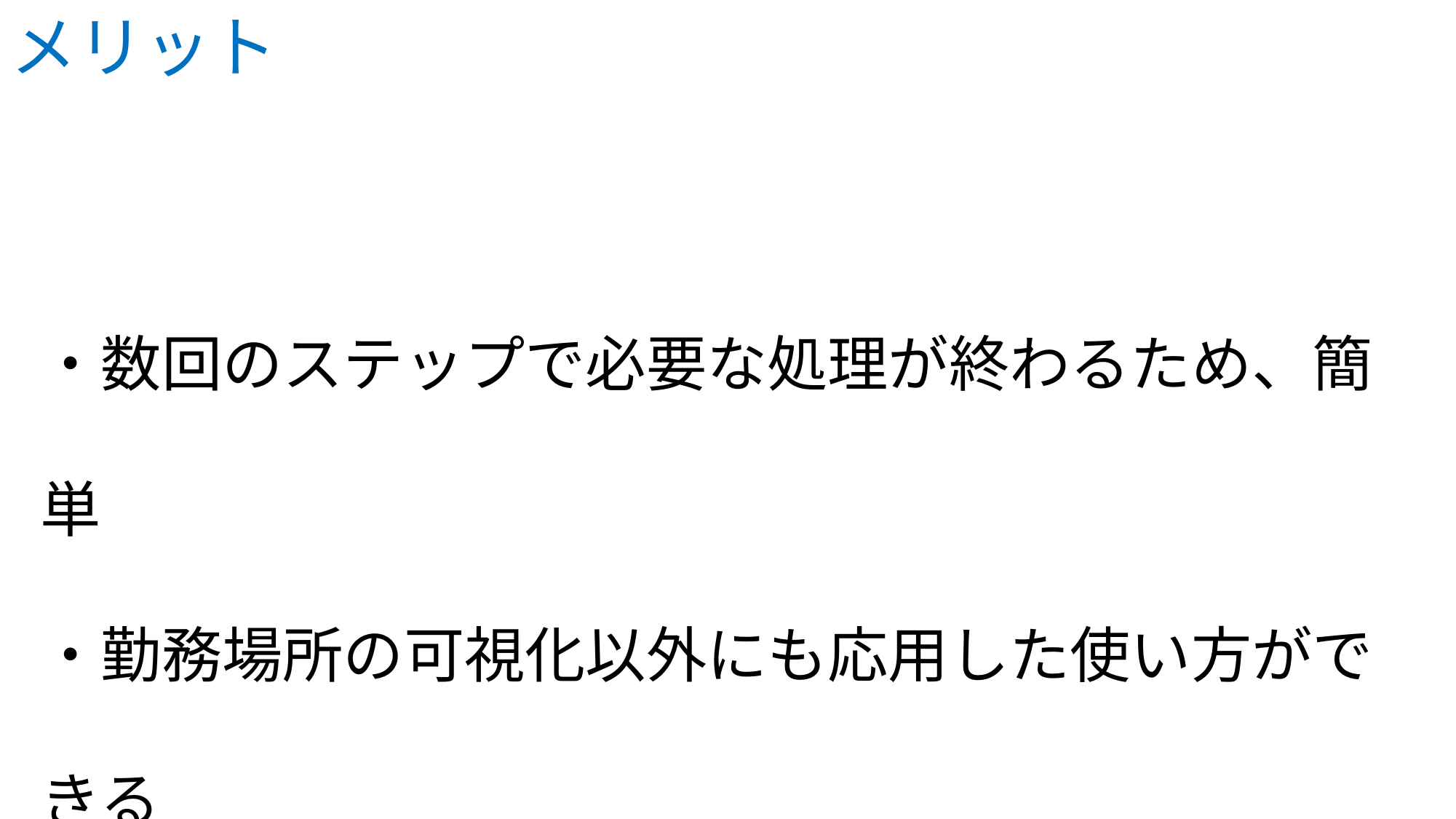

メリット
・数回のステップで必要な処理が終わるため、簡単
・勤務場所の可視化以外にも応用した使い方ができる